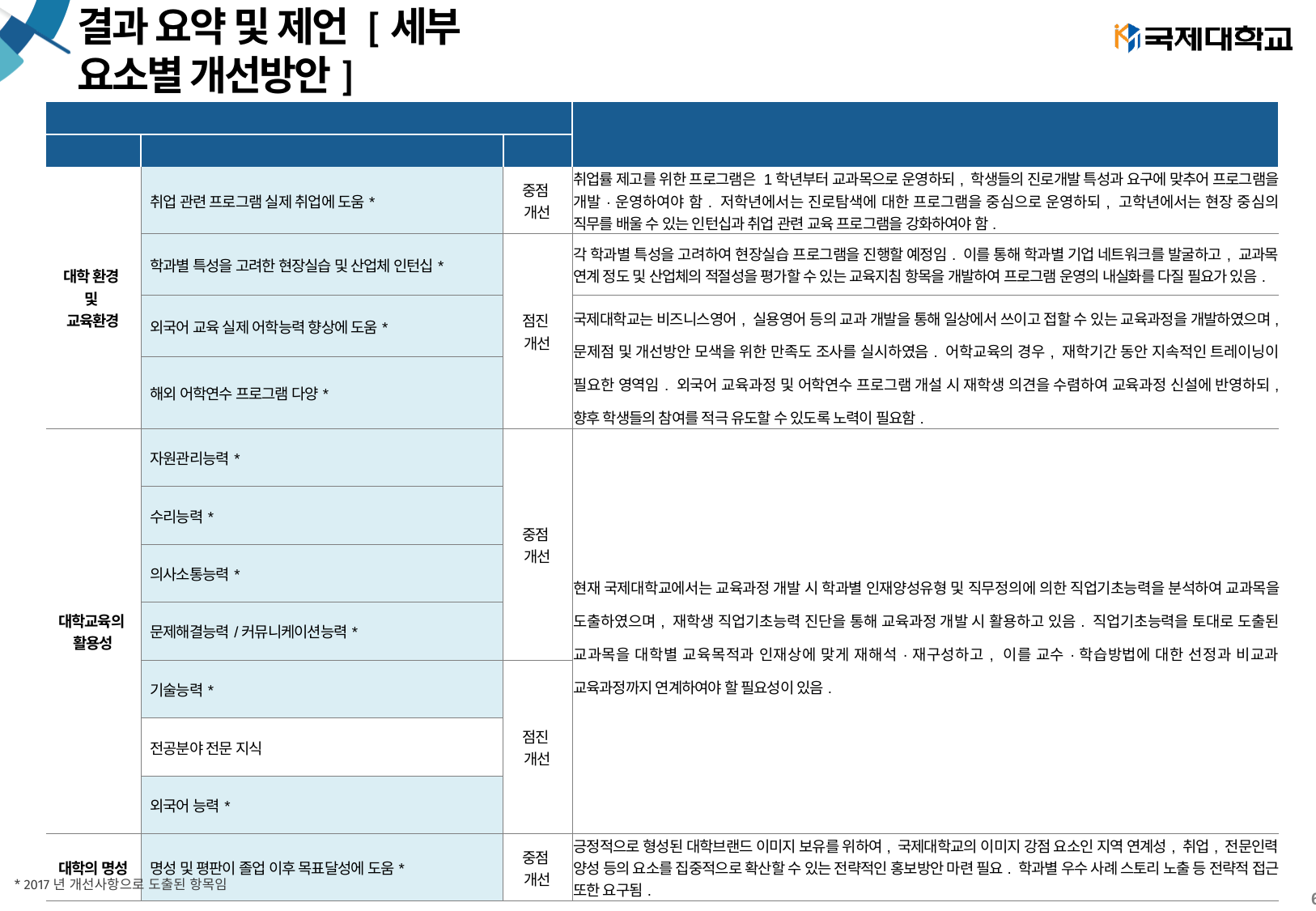

# 결과 요약 및 제언 [세부 요소별 개선방안]
| 개선영역 |  |  | 개선 방안 |
| --- | --- | --- | --- |
| 대 | 세부 | 개선순위 |  |
| 대학 환경 및 교육환경 | 취업 관련 프로그램 실제 취업에 도움\* | 중점 개선 | 취업률 제고를 위한 프로그램은 1학년부터 교과목으로 운영하되, 학생들의 진로개발 특성과 요구에 맞추어 프로그램을 개발·운영하여야 함. 저학년에서는 진로탐색에 대한 프로그램을 중심으로 운영하되, 고학년에서는 현장 중심의 직무를 배울 수 있는 인턴십과 취업 관련 교육 프로그램을 강화하여야 함. |
|  | 학과별 특성을 고려한 현장실습 및 산업체 인턴십\* | 점진 개선 | 각 학과별 특성을 고려하여 현장실습 프로그램을 진행할 예정임. 이를 통해 학과별 기업 네트워크를 발굴하고, 교과목 연계 정도 및 산업체의 적절성을 평가할 수 있는 교육지침 항목을 개발하여 프로그램 운영의 내실화를 다질 필요가 있음. |
|  | 외국어 교육 실제 어학능력 향상에 도움\* |  | 국제대학교는 비즈니스영어, 실용영어 등의 교과 개발을 통해 일상에서 쓰이고 접할 수 있는 교육과정을 개발하였으며, 문제점 및 개선방안 모색을 위한 만족도 조사를 실시하였음. 어학교육의 경우, 재학기간 동안 지속적인 트레이닝이 필요한 영역임. 외국어 교육과정 및 어학연수 프로그램 개설 시 재학생 의견을 수렴하여 교육과정 신설에 반영하되, 향후 학생들의 참여를 적극 유도할 수 있도록 노력이 필요함. |
|  | 해외 어학연수 프로그램 다양\* |  |  |
| 대학교육의 활용성 | 자원관리능력\* | 중점 개선 | 현재 국제대학교에서는 교육과정 개발 시 학과별 인재양성유형 및 직무정의에 의한 직업기초능력을 분석하여 교과목을 도출하였으며, 재학생 직업기초능력 진단을 통해 교육과정 개발 시 활용하고 있음. 직업기초능력을 토대로 도출된 교과목을 대학별 교육목적과 인재상에 맞게 재해석·재구성하고, 이를 교수·학습방법에 대한 선정과 비교과 교육과정까지 연계하여야 할 필요성이 있음. |
|  | 수리능력\* |  |  |
|  | 의사소통능력\* |  |  |
|  | 문제해결능력/커뮤니케이션능력\* |  |  |
|  | 기술능력\* | 점진 개선 |  |
|  | 전공분야 전문 지식 |  |  |
|  | 외국어 능력\* |  |  |
| 대학의 명성 | 명성 및 평판이 졸업 이후 목표달성에 도움\* | 중점 개선 | 긍정적으로 형성된 대학브랜드 이미지 보유를 위하여, 국제대학교의 이미지 강점 요소인 지역 연계성, 취업, 전문인력 양성 등의 요소를 집중적으로 확산할 수 있는 전략적인 홍보방안 마련 필요. 학과별 우수 사례 스토리 노출 등 전략적 접근 또한 요구됨. |
* 2017년 개선사항으로 도출된 항목임